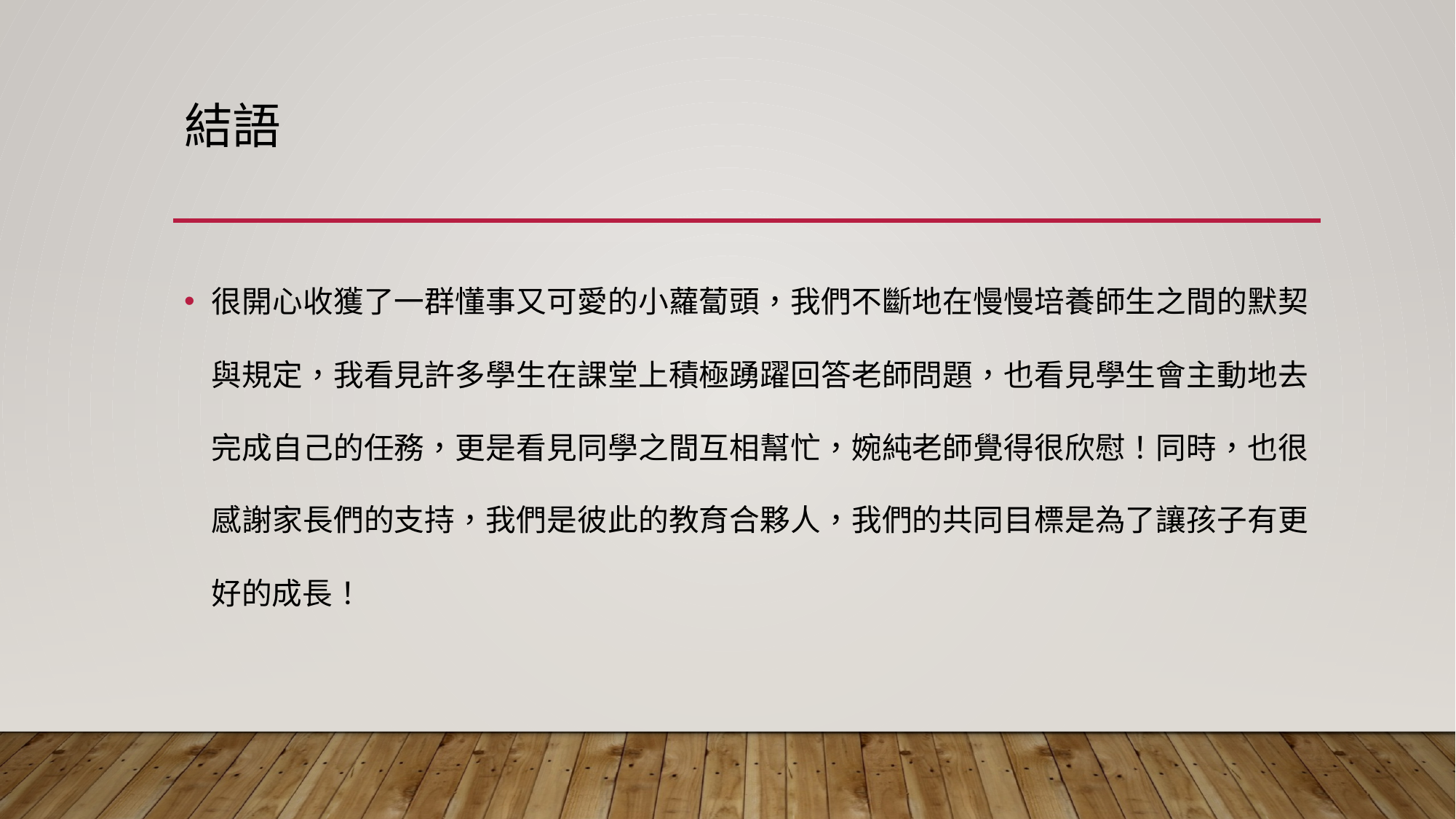

# 結語
很開心收獲了一群懂事又可愛的小蘿蔔頭，我們不斷地在慢慢培養師生之間的默契與規定，我看見許多學生在課堂上積極踴躍回答老師問題，也看見學生會主動地去完成自己的任務，更是看見同學之間互相幫忙，婉純老師覺得很欣慰！同時，也很感謝家長們的支持，我們是彼此的教育合夥人，我們的共同目標是為了讓孩子有更好的成長！